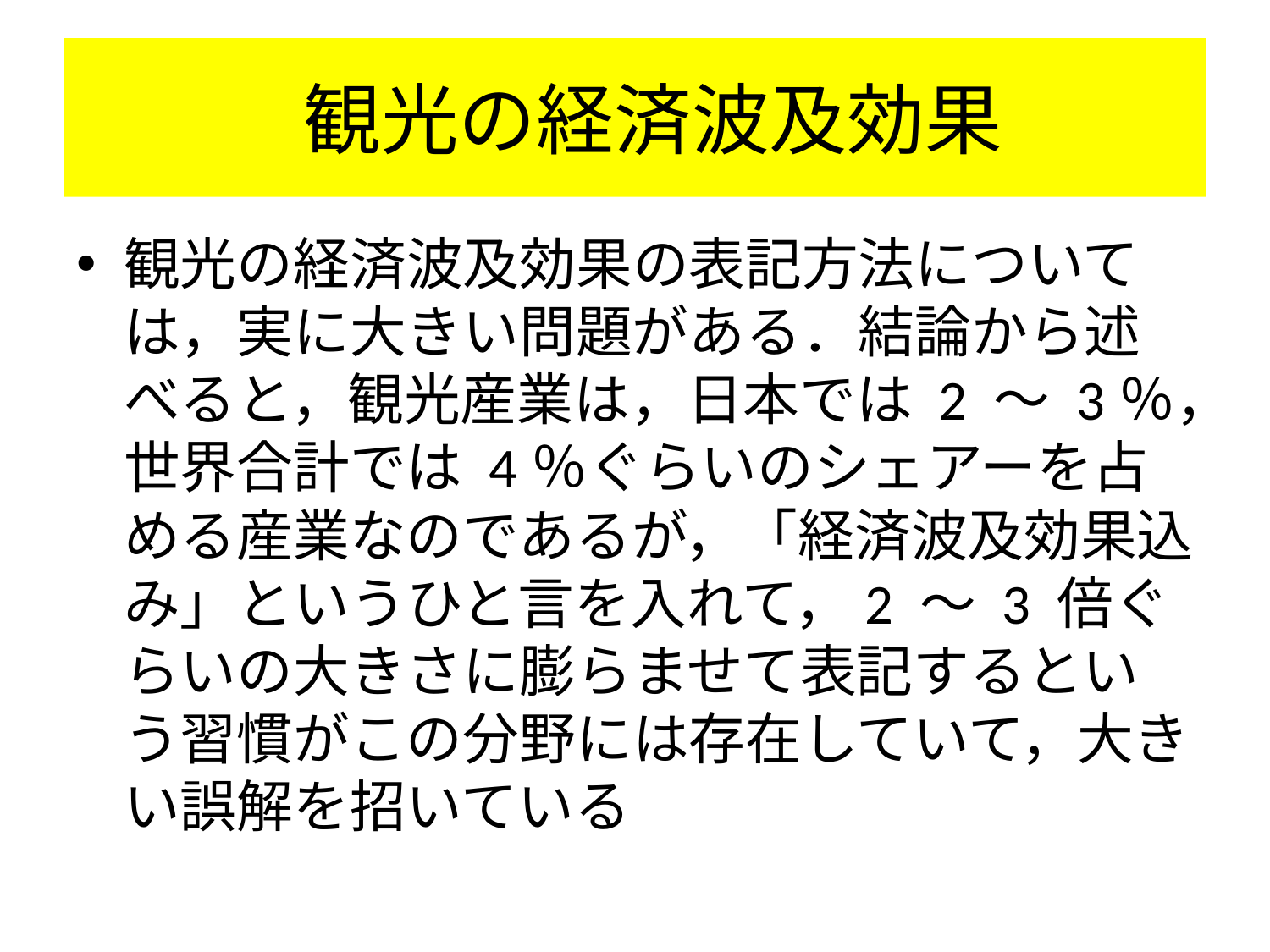

# 観光の経済波及効果
観光の経済波及効果の表記方法については，実に大きい問題がある．結論から述べると，観光産業は，日本では 2 ～ 3％，世界合計では 4％ぐらいのシェアーを占める産業なのであるが，「経済波及効果込み」というひと言を入れて，2 ～ 3 倍ぐらいの大きさに膨らませて表記するという習慣がこの分野には存在していて，大きい誤解を招いている